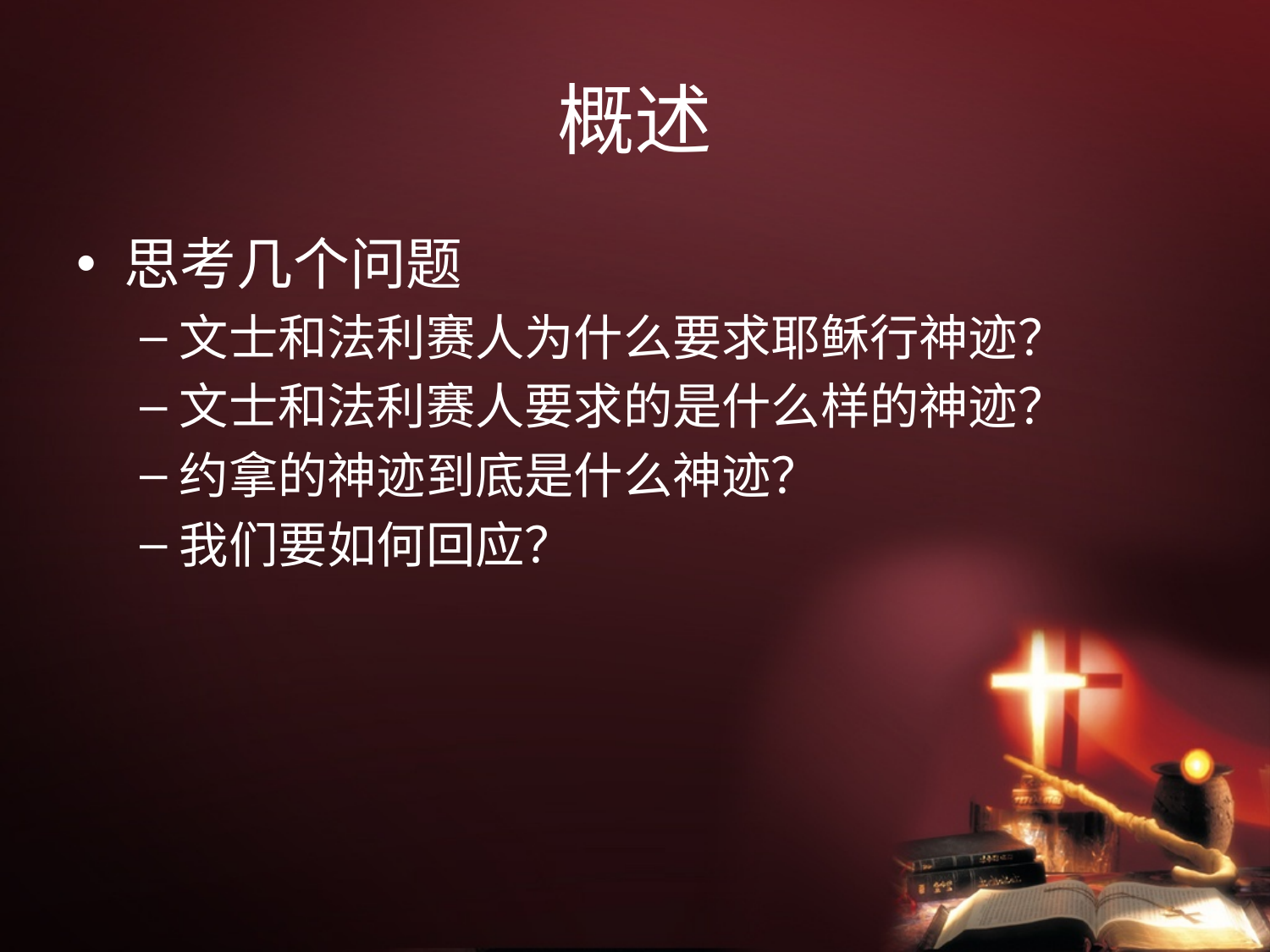

# 概述
思考几个问题
文士和法利赛人为什么要求耶稣行神迹？
文士和法利赛人要求的是什么样的神迹？
约拿的神迹到底是什么神迹？
我们要如何回应？